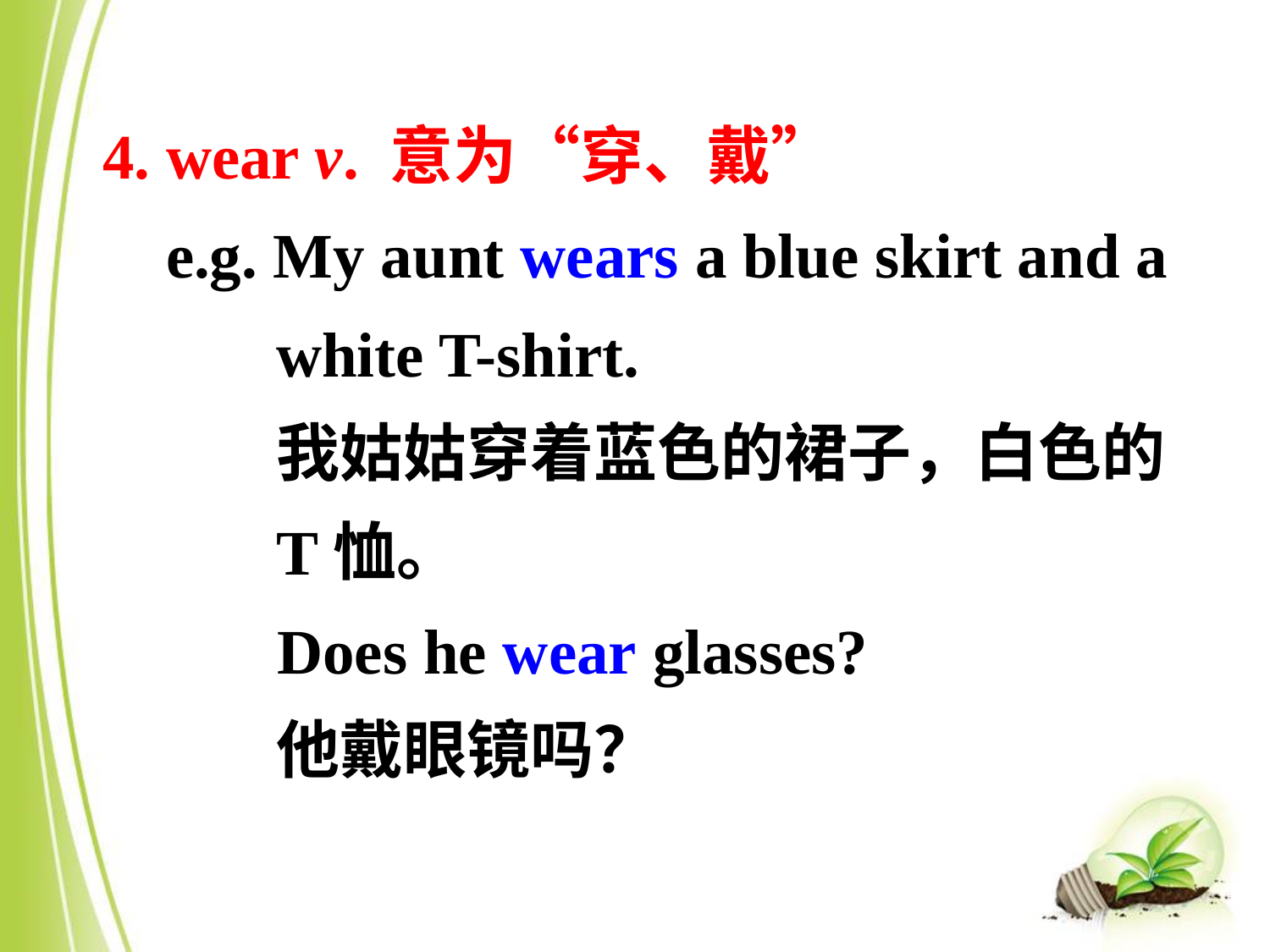

4. wear v. 意为“穿、戴”
    e.g. My aunt wears a blue skirt and a white T-shirt.
我姑姑穿着蓝色的裙子，白色的T恤。
           Does he wear glasses?
他戴眼镜吗？